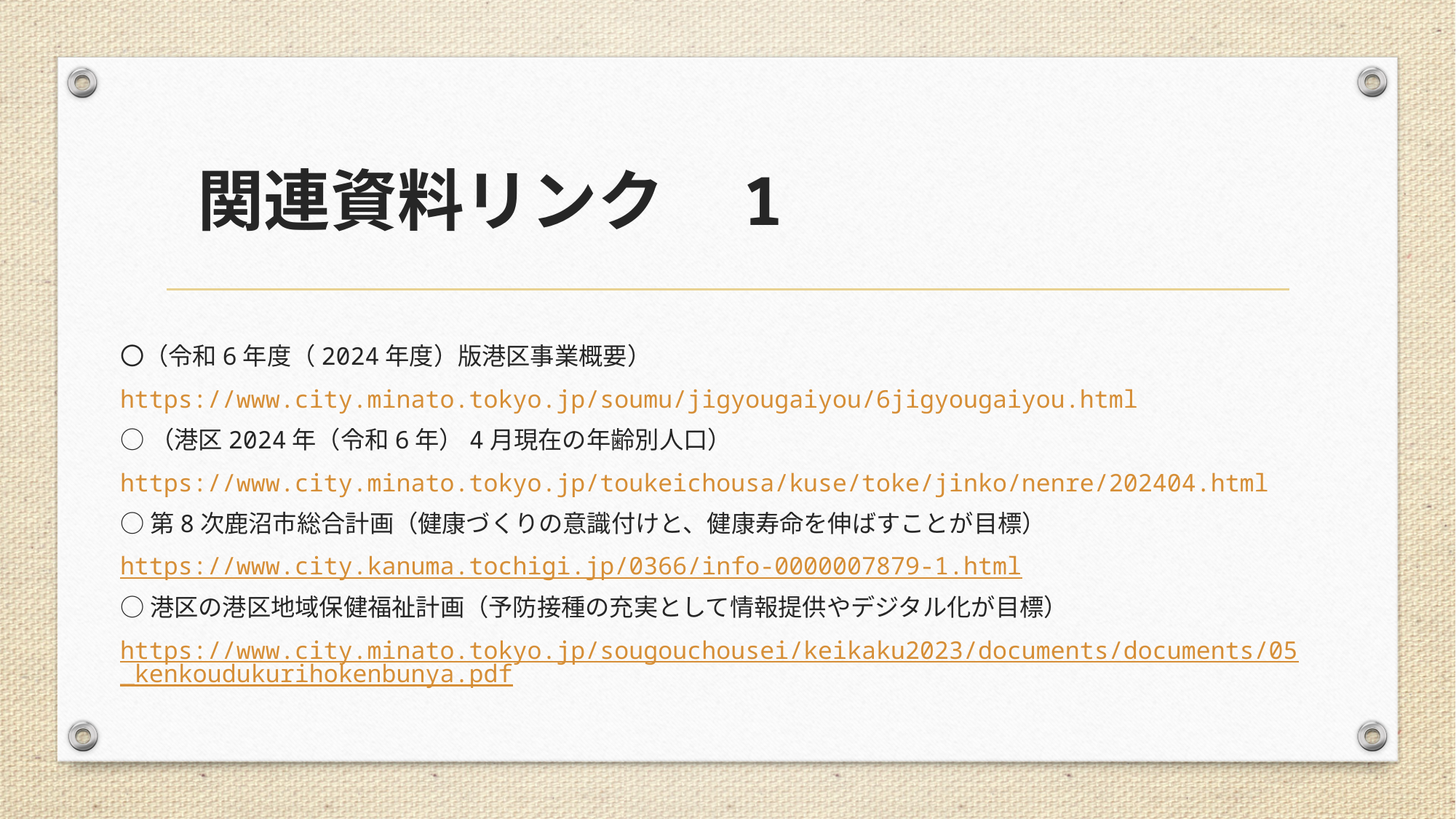

# 関連資料リンク	1
〇（令和6年度（2024年度）版港区事業概要）
https://www.city.minato.tokyo.jp/soumu/jigyougaiyou/6jigyougaiyou.html
○（港区2024年（令和6年）4月現在の年齢別人口）
https://www.city.minato.tokyo.jp/toukeichousa/kuse/toke/jinko/nenre/202404.html
○第8次鹿沼市総合計画（健康づくりの意識付けと、健康寿命を伸ばすことが目標）
https://www.city.kanuma.tochigi.jp/0366/info-0000007879-1.html
○港区の港区地域保健福祉計画（予防接種の充実として情報提供やデジタル化が目標）
https://www.city.minato.tokyo.jp/sougouchousei/keikaku2023/documents/documents/05_kenkoudukurihokenbunya.pdf